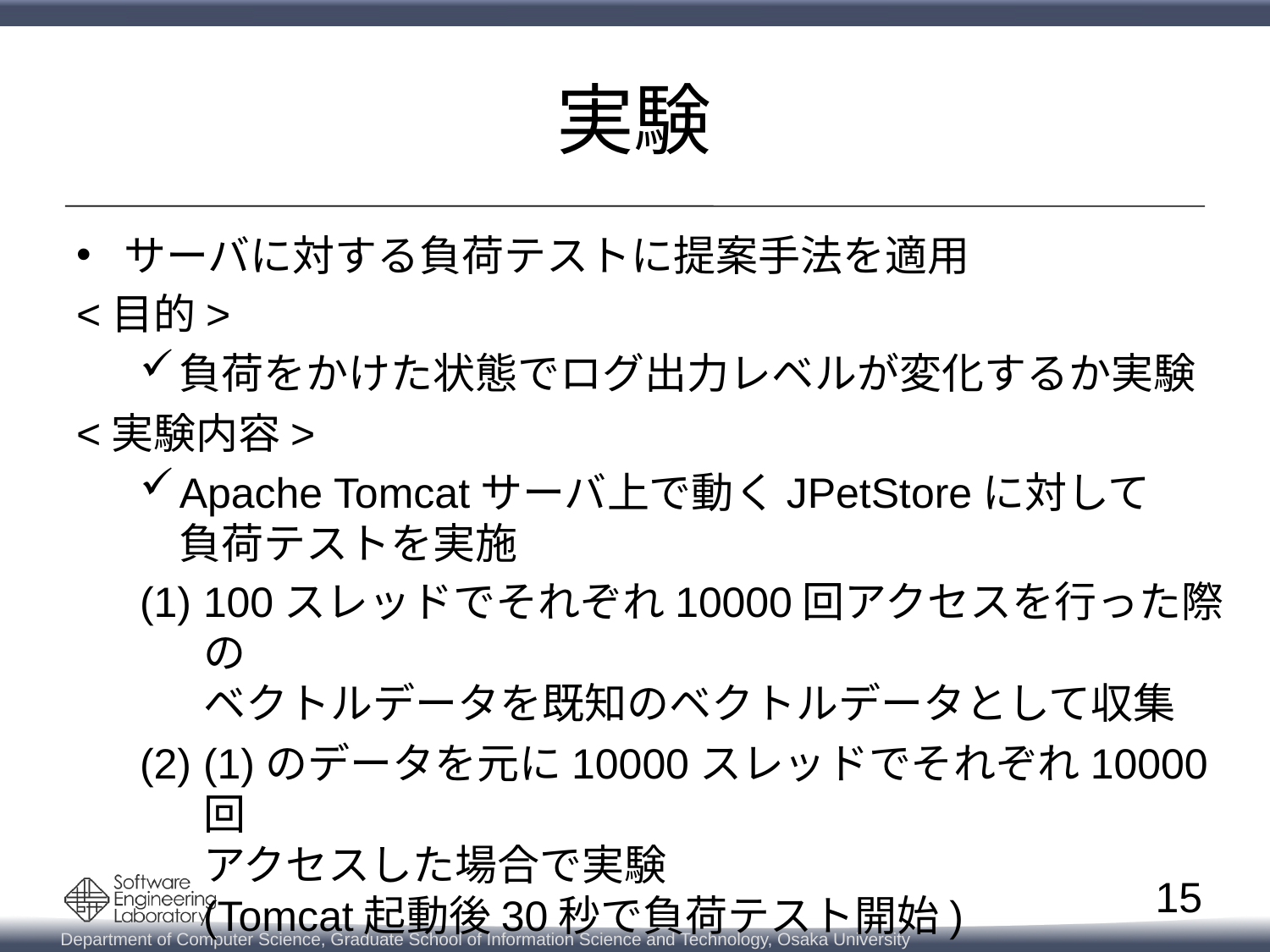

# 実験
サーバに対する負荷テストに提案手法を適用
<目的>
負荷をかけた状態でログ出力レベルが変化するか実験
<実験内容>
Apache Tomcatサーバ上で動くJPetStoreに対して
負荷テストを実施
100スレッドでそれぞれ10000回アクセスを行った際の
ベクトルデータを既知のベクトルデータとして収集
(1)のデータを元に10000スレッドでそれぞれ10000回
アクセスした場合で実験
(Tomcat起動後30秒で負荷テスト開始)

15